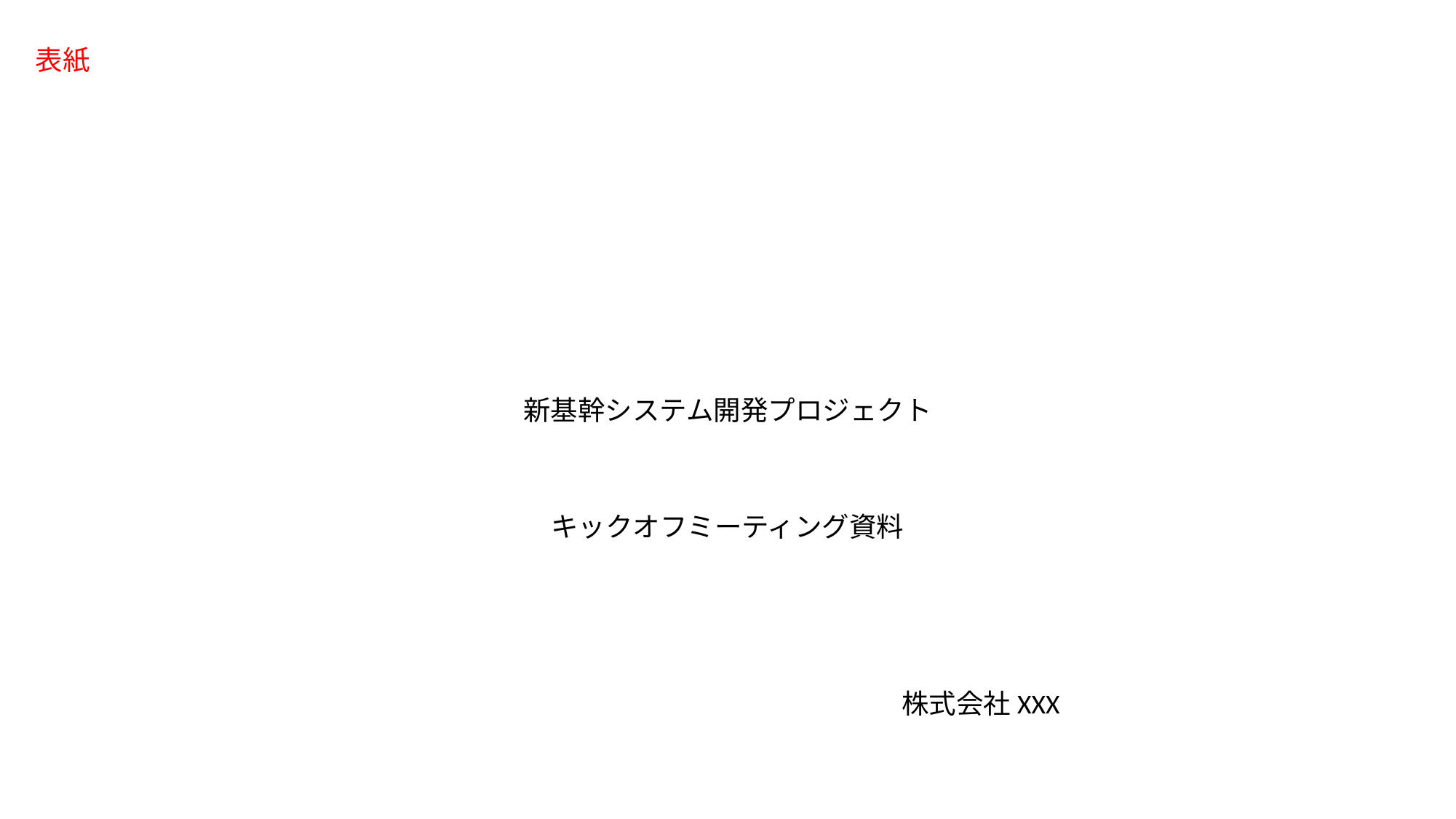

表紙

新基幹システム開発プロジェクト
キックオフミーティング資料
株式会社XXX